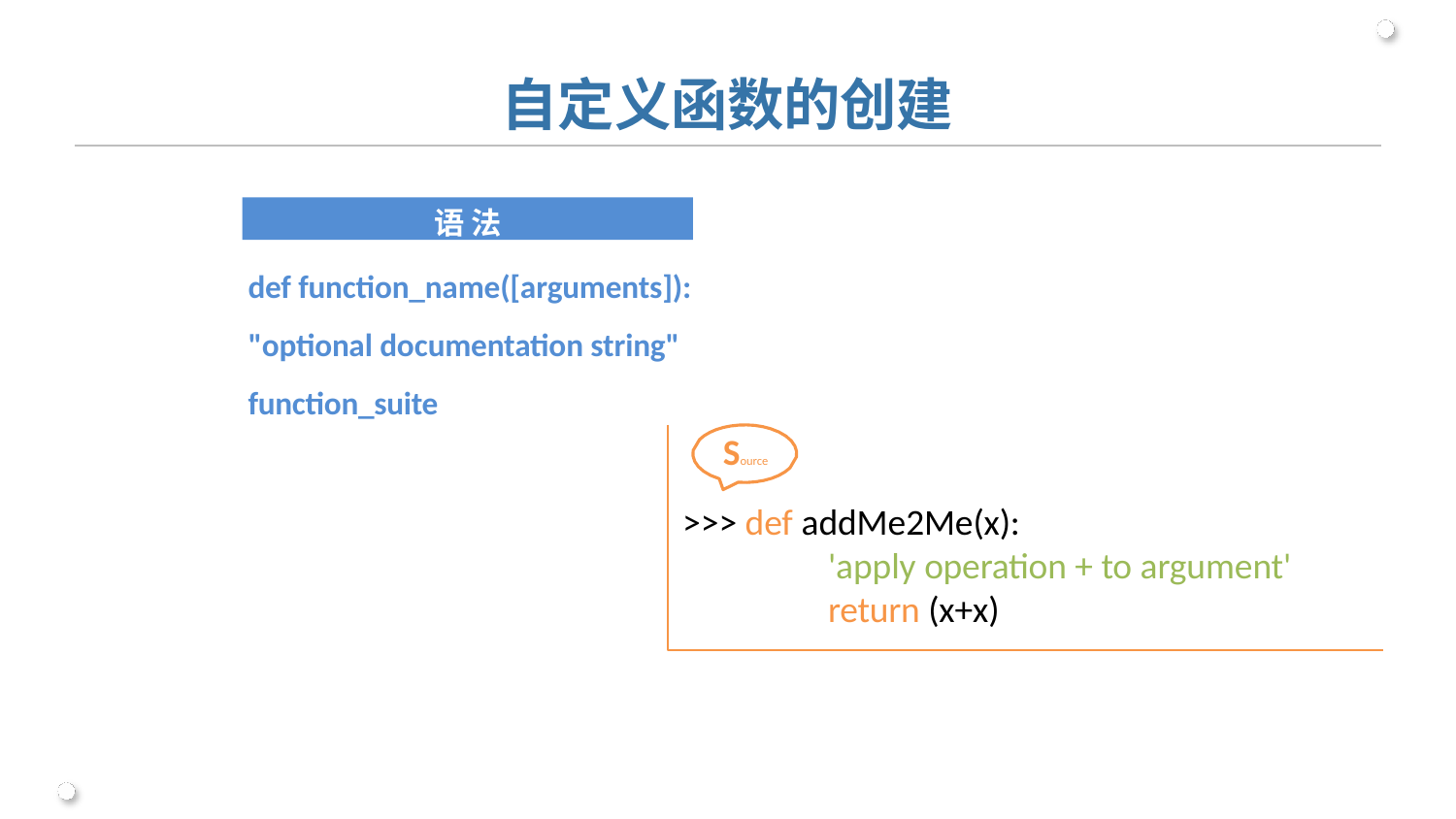

# 自定义函数的创建
语 法
def function_name([arguments]):  "optional documentation string"  function_suite
Source
>>> def addMe2Me(x):
'apply operation + to argument'  return (x+x)